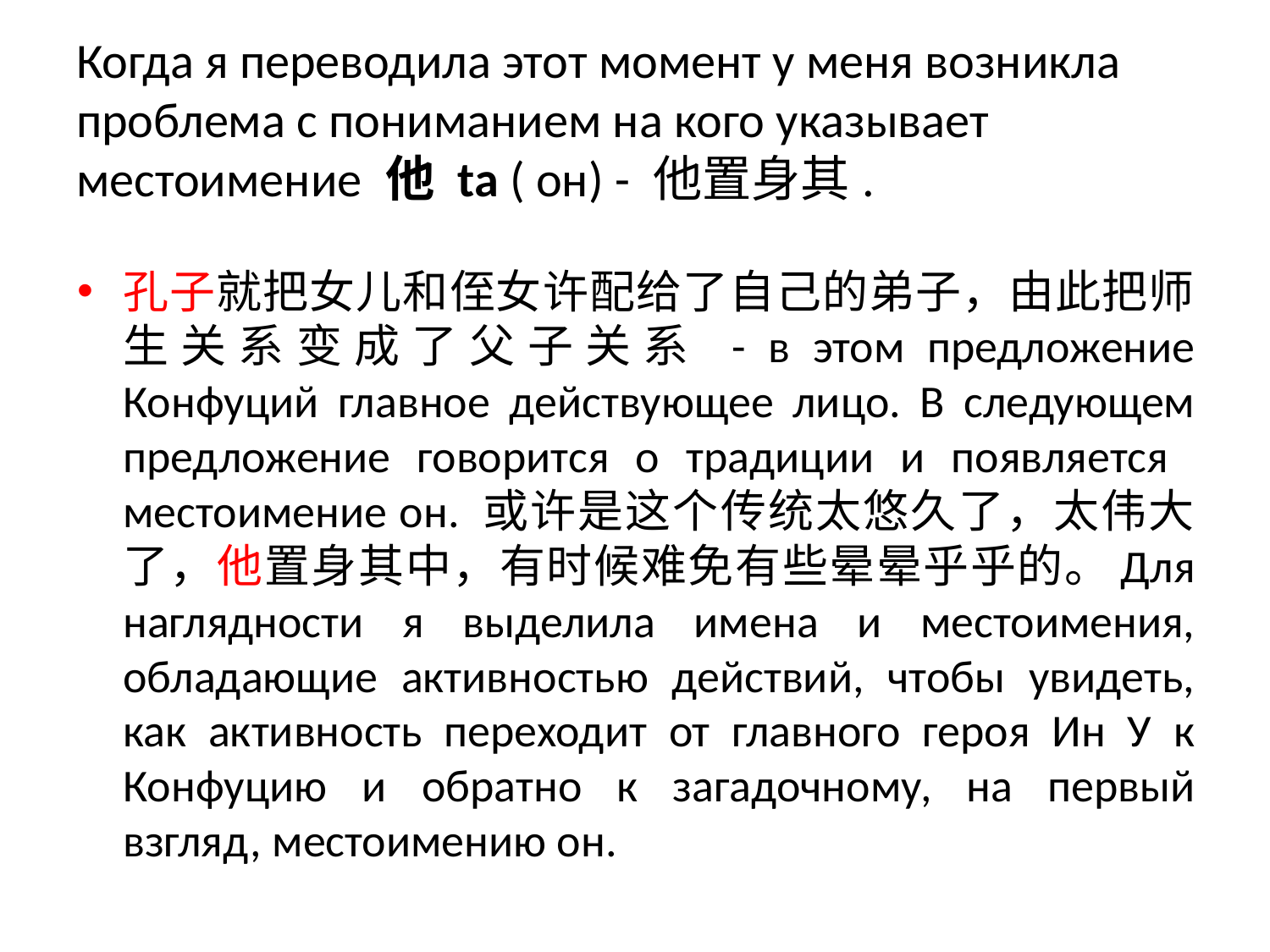

# Когда я переводила этот момент у меня возникла проблема с пониманием на кого указывает местоимение 他 ta ( он) - 他置身其.
孔子就把女儿和侄女许配给了自己的弟子，由此把师生关系变成了父子关系 - в этом предложение Конфуций главное действующее лицо. В следующем предложение говорится о традиции и появляется  местоимение он. 或许是这个传统太悠久了，太伟大了，他置身其中，有时候难免有些晕晕乎乎的。Для наглядности я выделила имена и местоимения, обладающие активностью действий, чтобы увидеть, как активность переходит от главного героя Ин У к Конфуцию и обратно к загадочному, на первый взгляд, местоимению он.